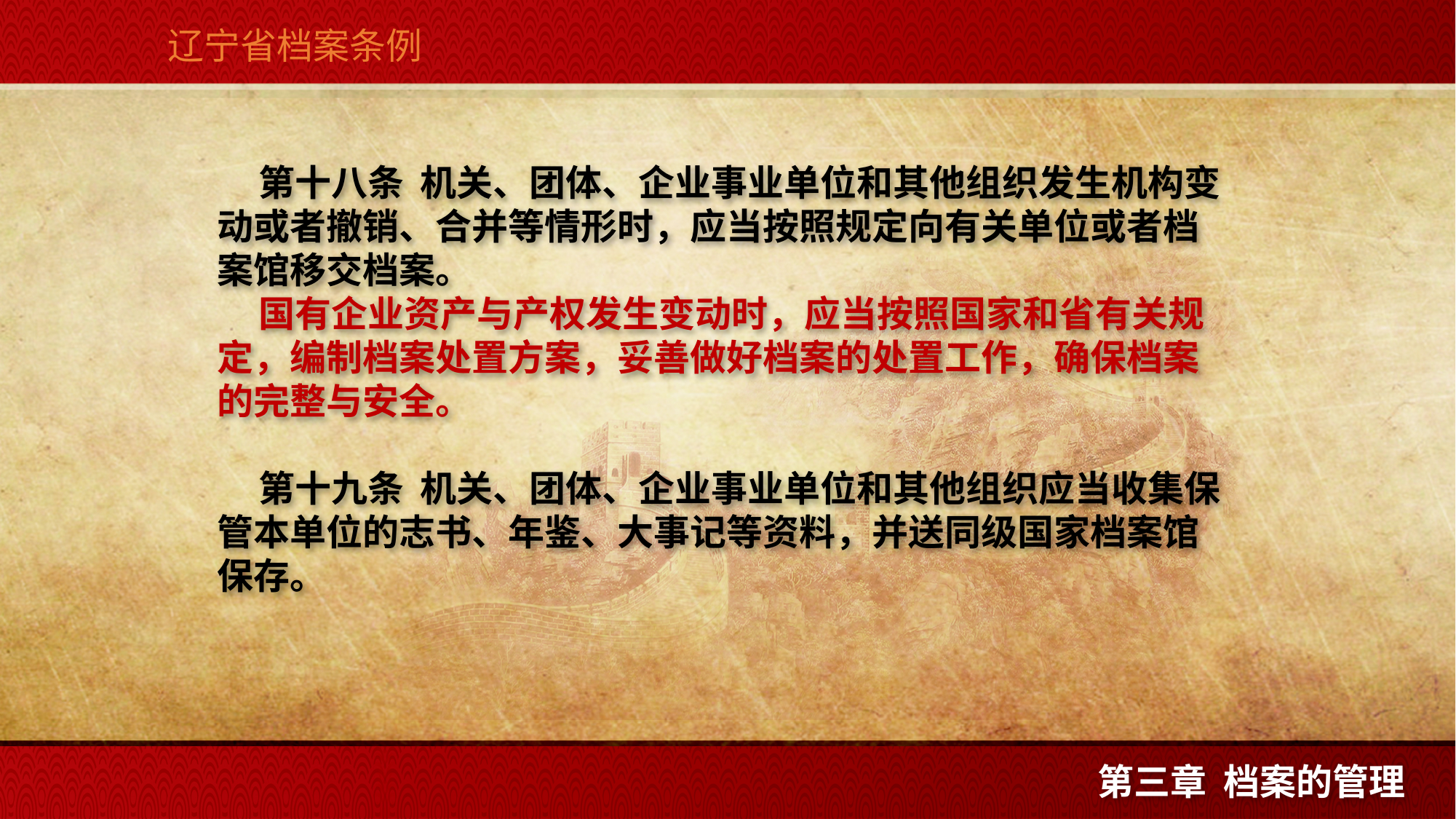

辽宁省档案条例
    第十八条  机关、团体、企业事业单位和其他组织发生机构变动或者撤销、合并等情形时，应当按照规定向有关单位或者档案馆移交档案。
    国有企业资产与产权发生变动时，应当按照国家和省有关规定，编制档案处置方案，妥善做好档案的处置工作，确保档案的完整与安全。

    第十九条  机关、团体、企业事业单位和其他组织应当收集保管本单位的志书、年鉴、大事记等资料，并送同级国家档案馆保存。
第三章  档案的管理